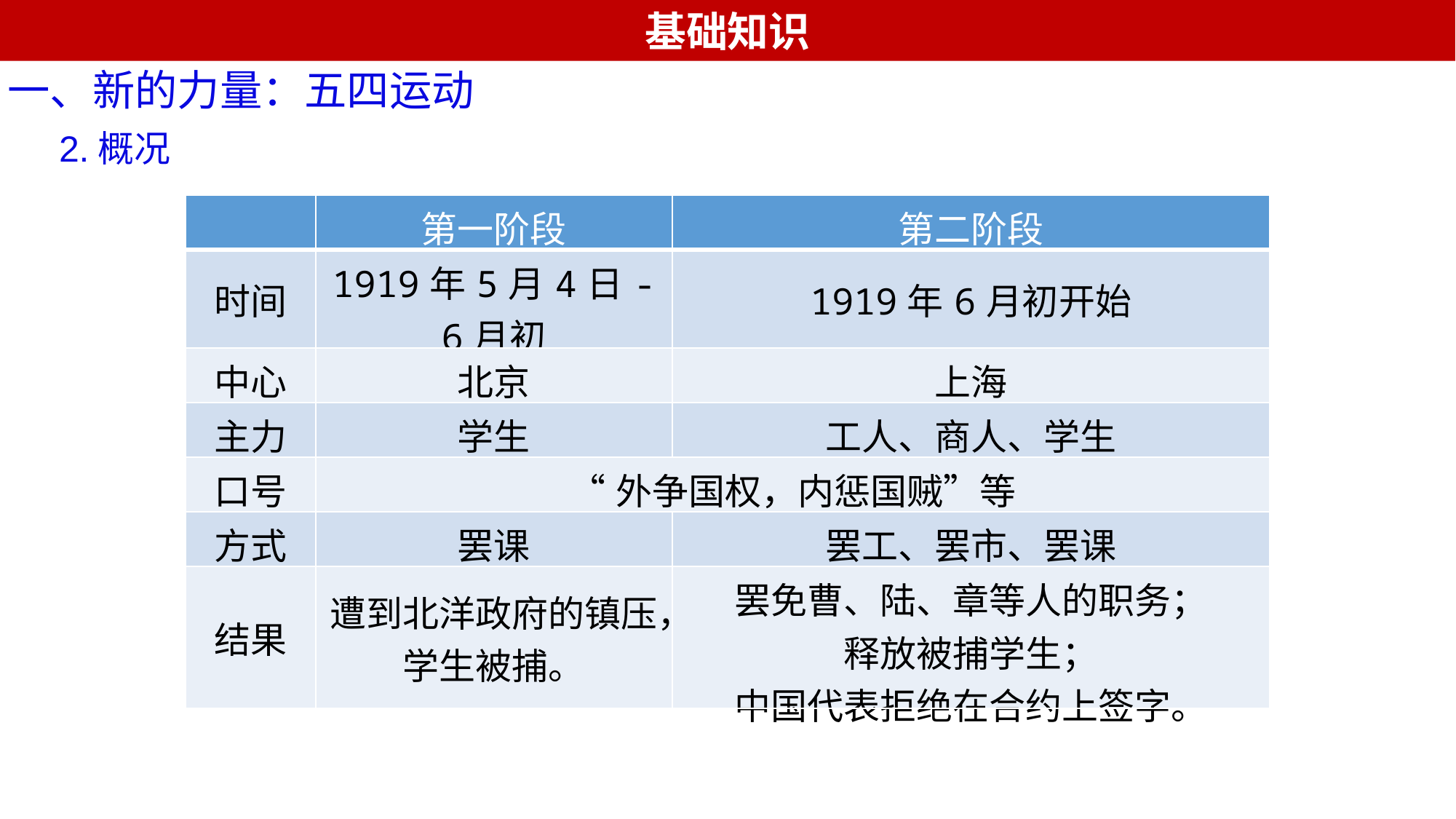

基础知识
一、新的力量：五四运动
2.概况
|  | 第一阶段 | 第二阶段 |
| --- | --- | --- |
| 时间 | 1919年5月4日-6月初 | 1919年6月初开始 |
| 中心 | 北京 | 上海 |
| 主力 | 学生 | 工人、商人、学生 |
| 口号 | “外争国权，内惩国贼”等 |  |
| 方式 | 罢课 | 罢工、罢市、罢课 |
| 结果 | 遭到北洋政府的镇压， 学生被捕。 | 罢免曹、陆、章等人的职务； 释放被捕学生； 中国代表拒绝在合约上签字。 |